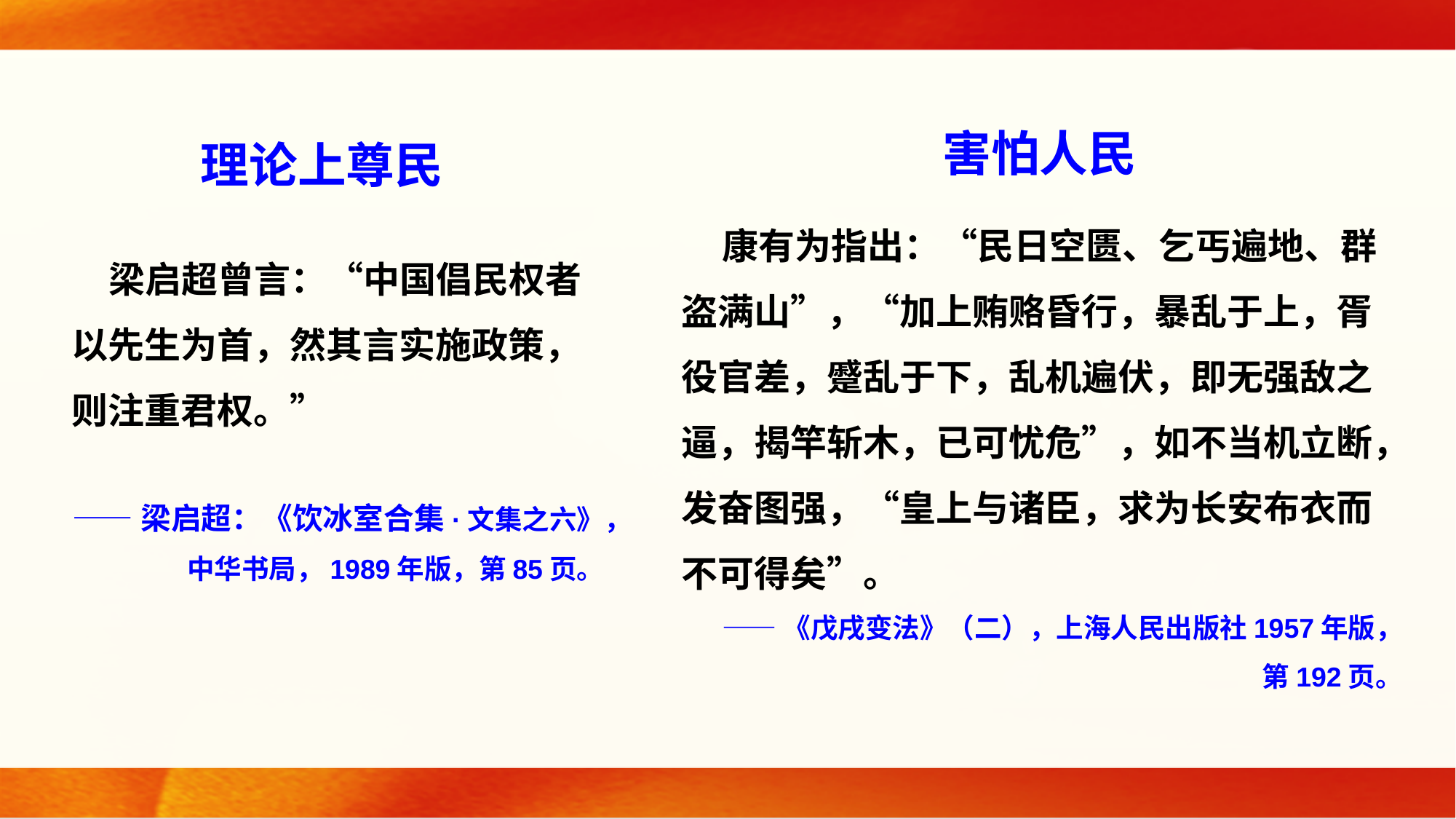

害怕人民
理论上尊民
    康有为指出：“民日空匮、乞丐遍地、群盗满山”，“加上贿赂昏行，暴乱于上，胥役官差，蹙乱于下，乱机遍伏，即无强敌之逼，揭竿斩木，已可忧危”，如不当机立断，发奋图强，“皇上与诸臣，求为长安布衣而不可得矣”。
——《戊戌变法》（二），上海人民出版社1957年版，
第192页。
     梁启超曾言：“中国倡民权者以先生为首，然其言实施政策，则注重君权。”

——梁启超：《饮冰室合集·文集之六》，中华书局，1989年版，第85页。